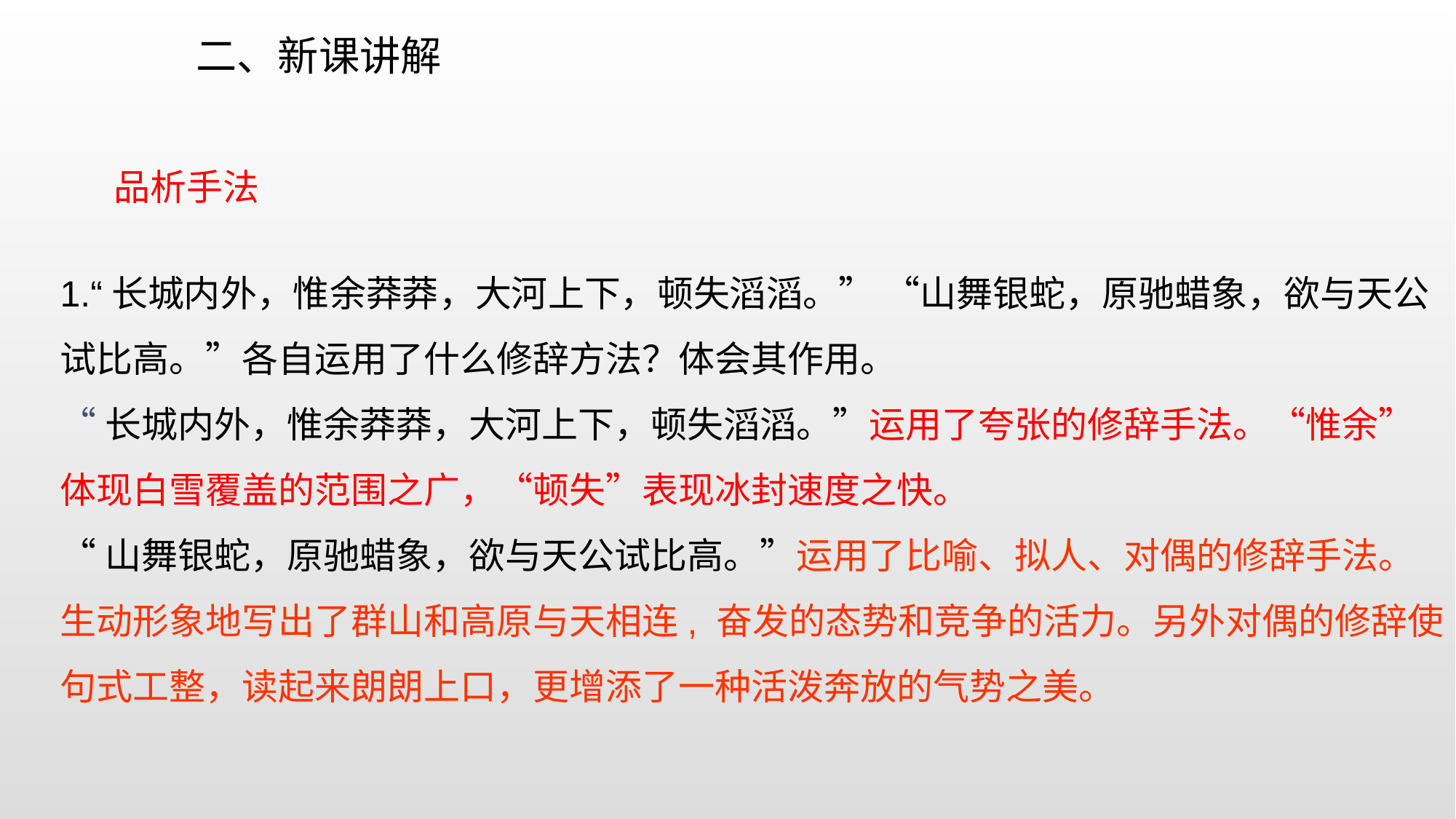

二、新课讲解

品析手法
1.“长城内外，惟余莽莽，大河上下，顿失滔滔。” “山舞银蛇，原驰蜡象，欲与天公试比高。”各自运用了什么修辞方法？体会其作用。
“长城内外，惟余莽莽，大河上下，顿失滔滔。”运用了夸张的修辞手法。“惟余”体现白雪覆盖的范围之广，“顿失”表现冰封速度之快。
“山舞银蛇，原驰蜡象，欲与天公试比高。”运用了比喻、拟人、对偶的修辞手法。生动形象地写出了群山和高原与天相连, 奋发的态势和竞争的活力。另外对偶的修辞使句式工整，读起来朗朗上口，更增添了一种活泼奔放的气势之美。